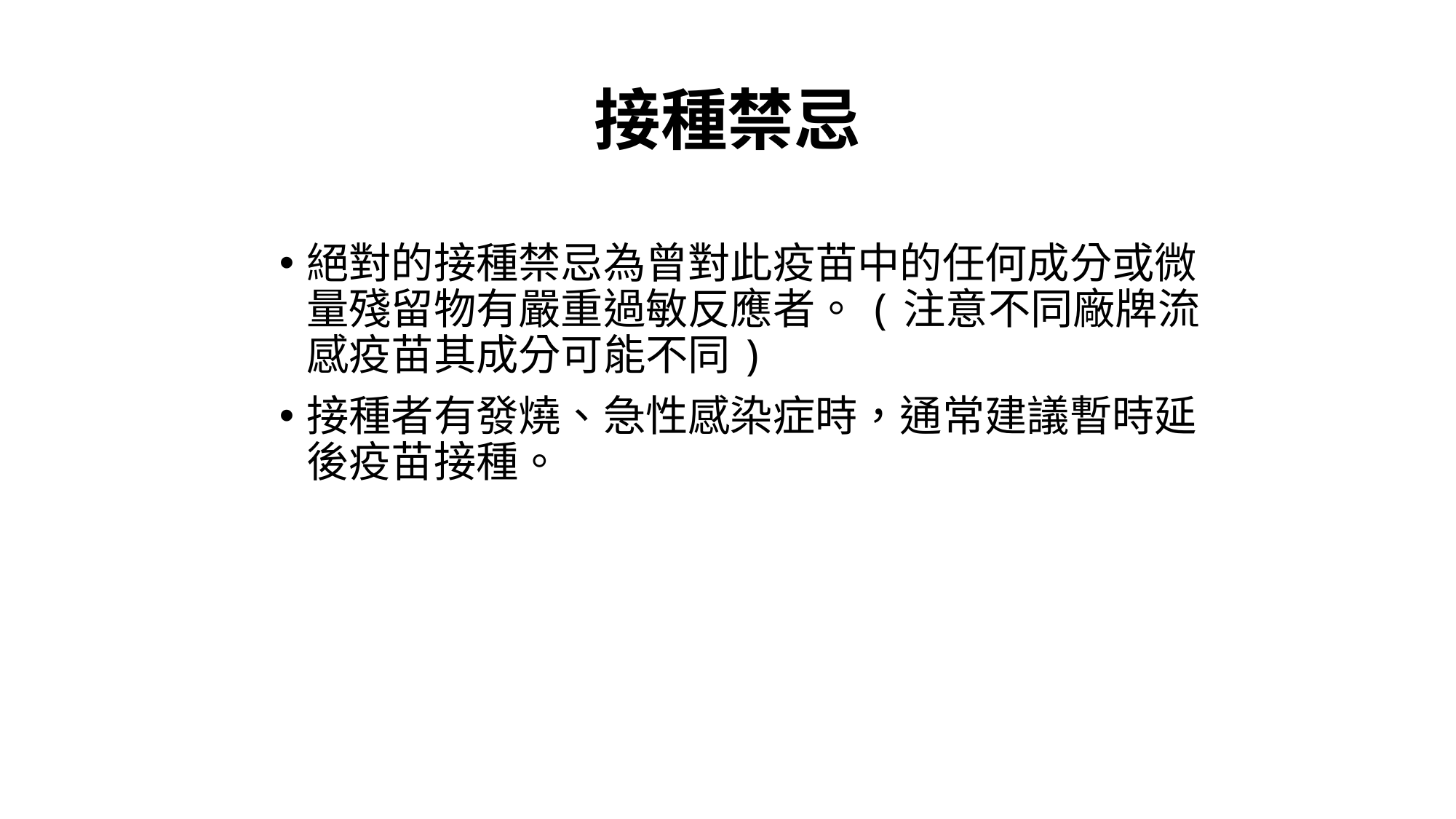

# 接種禁忌
絕對的接種禁忌為曾對此疫苗中的任何成分或微量殘留物有嚴重過敏反應者。(注意不同廠牌流感疫苗其成分可能不同)
接種者有發燒、急性感染症時，通常建議暫時延後疫苗接種。